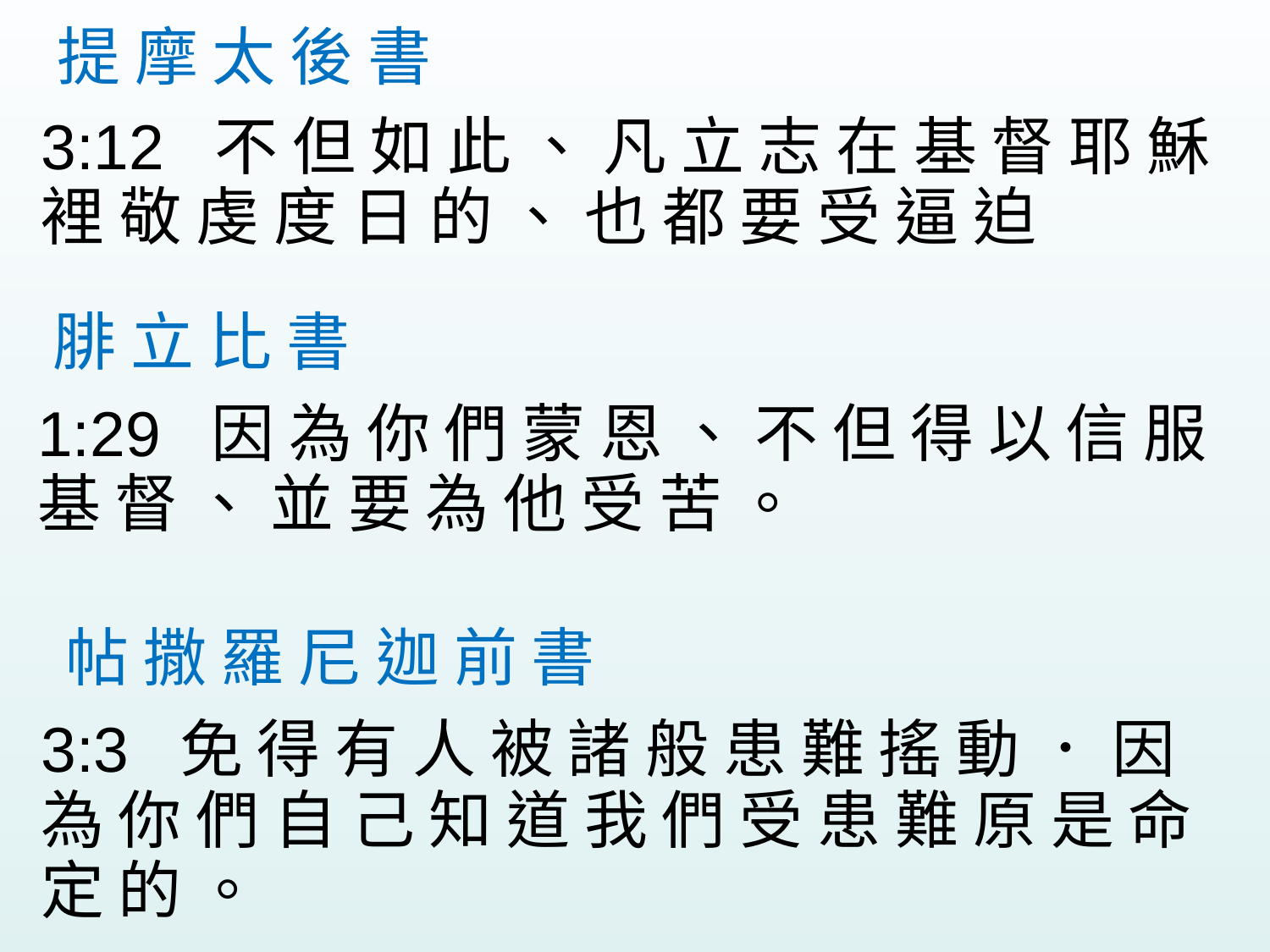

提 摩 太 後 書
3:12  不 但 如 此 、 凡 立 志 在 基 督 耶 穌 裡 敬 虔 度 日 的 、 也 都 要 受 逼 迫
腓 立 比 書
1:29  因 為 你 們 蒙 恩 、 不 但 得 以 信 服 基 督 、 並 要 為 他 受 苦 。
帖 撒 羅 尼 迦 前 書
3:3  免 得 有 人 被 諸 般 患 難 搖 動 ． 因 為 你 們 自 己 知 道 我 們 受 患 難 原 是 命 定 的 。